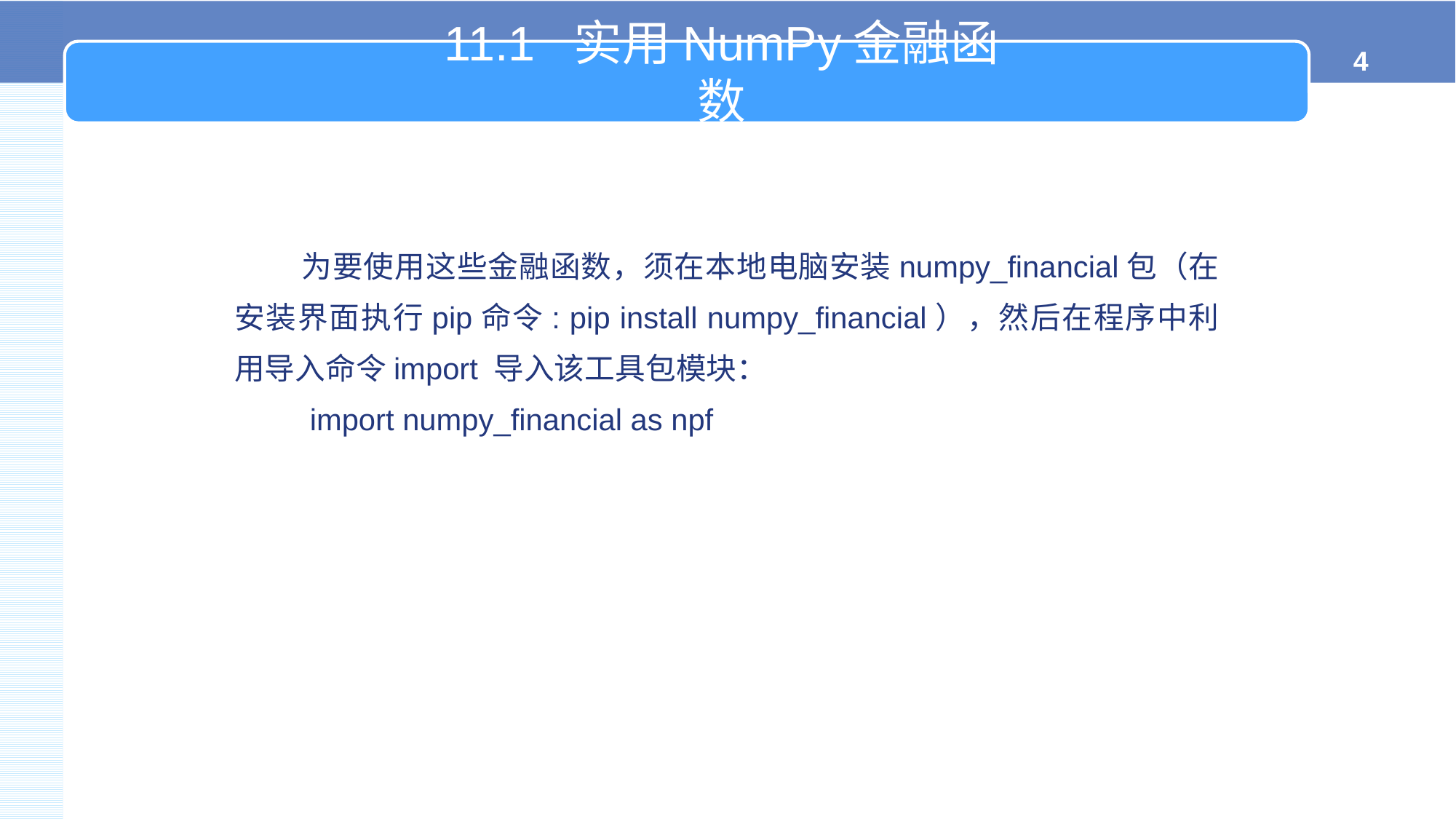

11.1  实用NumPy金融函数
        为要使用这些金融函数，须在本地电脑安装numpy_financial包（在安装界面执行pip命令: pip install numpy_financial），然后在程序中利用导入命令import 导入该工具包模块：
         import numpy_financial as npf